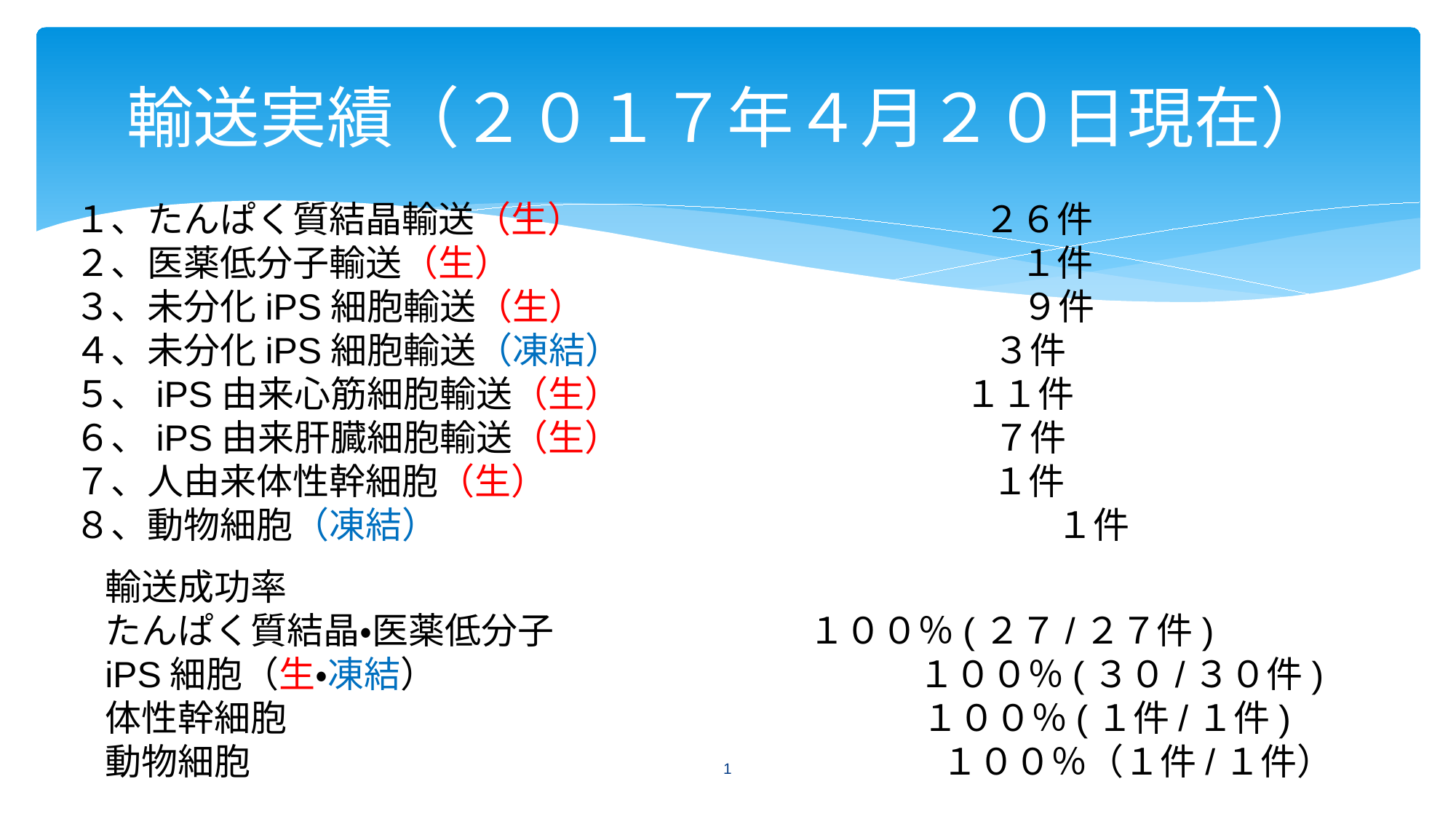

# 輸送実績（２０１７年４月２０日現在）
１、たんぱく質結晶輸送（生）　　　　　　　　　　　２６件
２、医薬低分子輸送（生）　　　　　　　　　　　　　　１件
３、未分化iPS細胞輸送（生）　　　　　　　　　　　　９件
４、未分化iPS細胞輸送（凍結）　　　　　　　　　 　３件
５、iPS由来心筋細胞輸送（生）　　　　　　　　　  １１件
６、iPS由来肝臓細胞輸送（生）　　　　　　　　　 　７件
７、人由来体性幹細胞（生）　　　　　　　　　　　　 １件
８、動物細胞（凍結）　　　　　　　　　　　　　　　　　１件
輸送成功率
たんぱく質結晶・医薬低分子　　　　　　　１００％(２７/２７件)
iPS細胞（生・凍結）　　　　　　　　　　　　　 １００％(３０/３０件)
体性幹細胞　　　　　　　　　　　　　　　　　  １００％(１件/１件)
動物細胞　　　　　　　　　　　　　　　　　　　１００％（１件/１件）

1